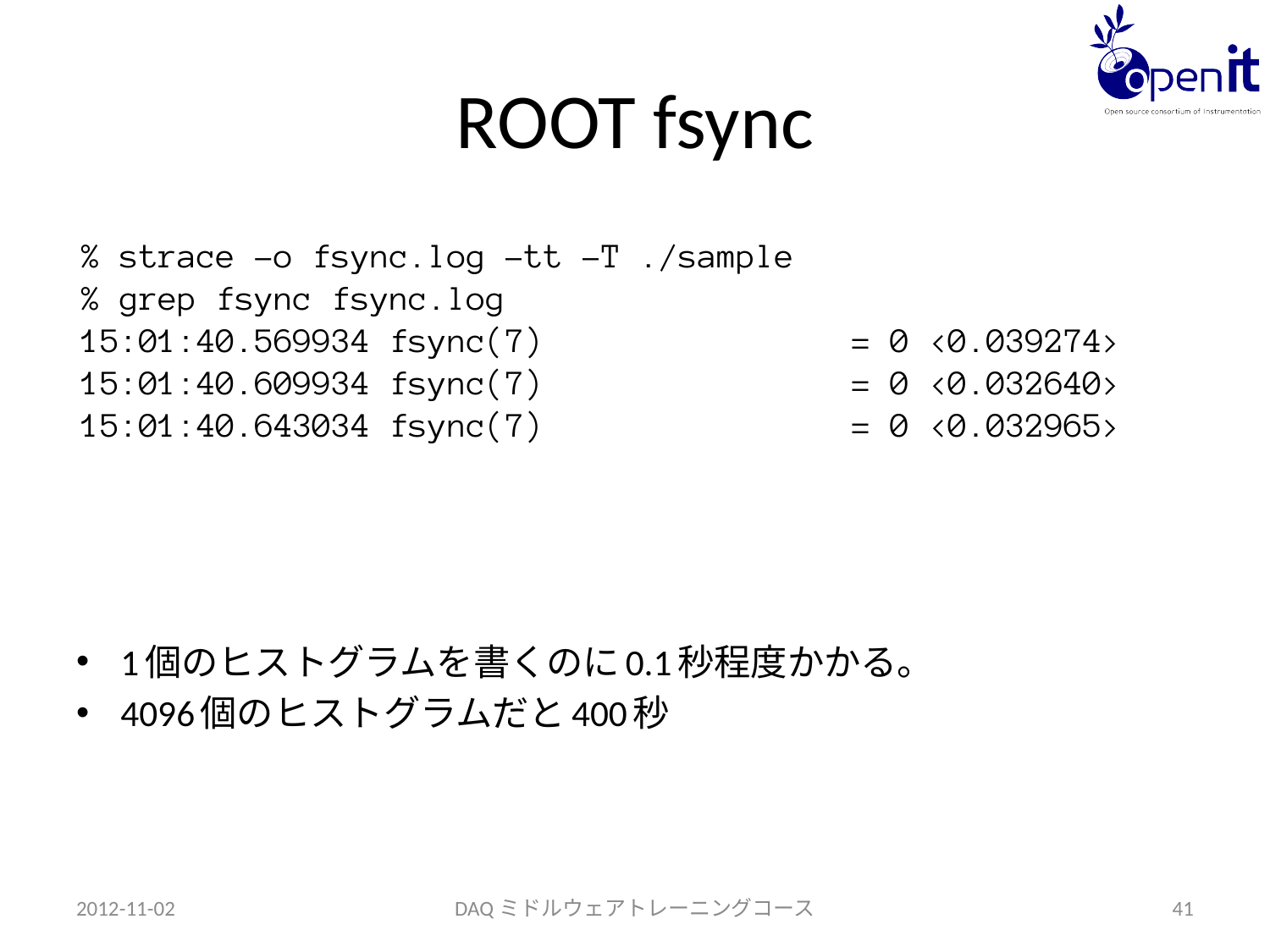

# ROOT fsync

1個のヒストグラムを書くのに0.1秒程度かかる。
4096個のヒストグラムだと400秒

% strace -o fsync.log -tt -T ./sample
% grep fsync fsync.log
15:01:40.569934 fsync(7)                = 0 <0.039274>
15:01:40.609934 fsync(7)                = 0 <0.032640>
15:01:40.643034 fsync(7)                = 0 <0.032965>

2012-11-02
DAQミドルウェアトレーニングコース
41